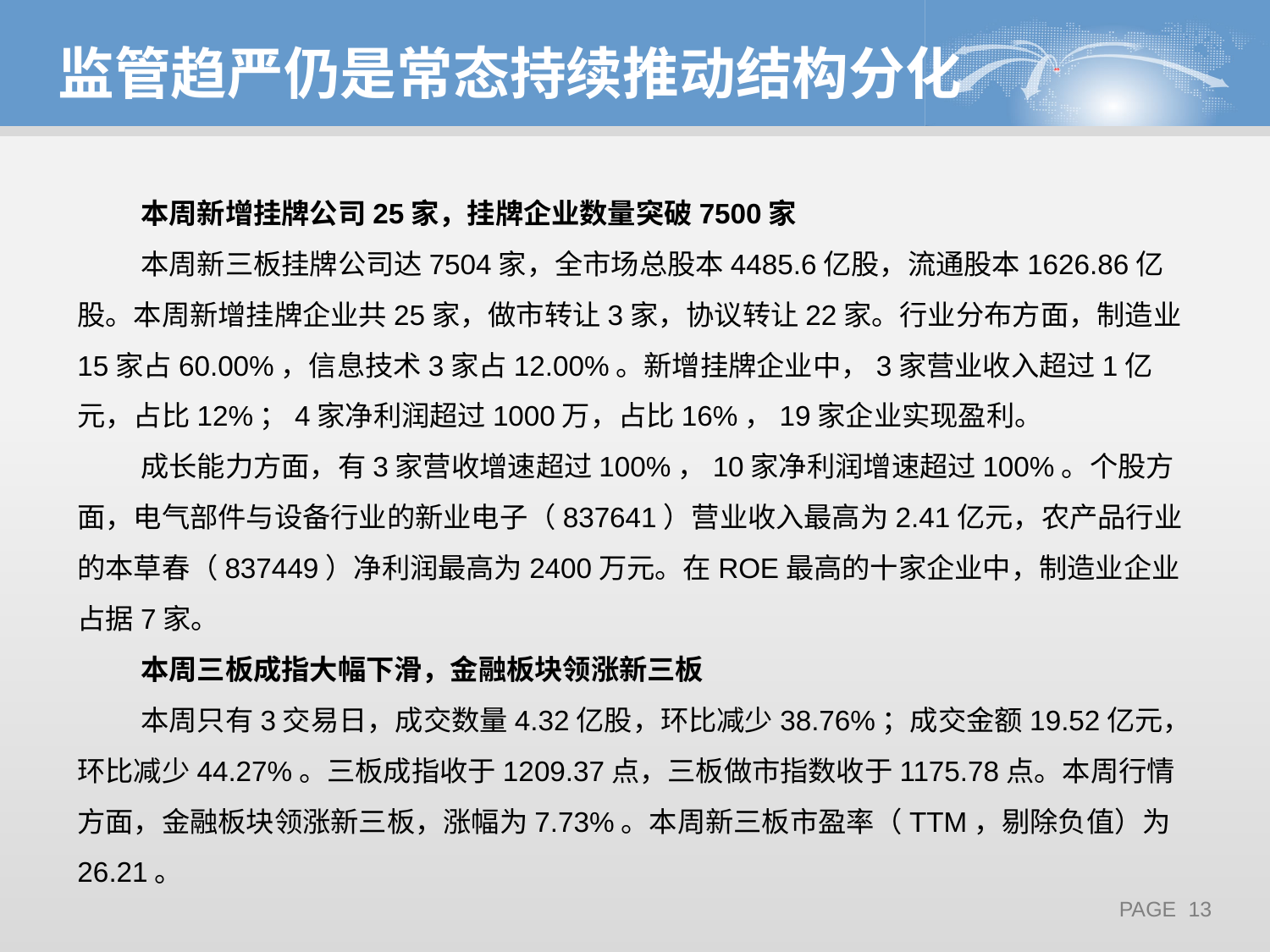

监管趋严仍是常态持续推动结构分化
本周新增挂牌公司25家，挂牌企业数量突破7500家
本周新三板挂牌公司达7504家，全市场总股本4485.6亿股，流通股本1626.86亿股。本周新增挂牌企业共25家，做市转让3家，协议转让22家。行业分布方面，制造业15家占60.00%，信息技术3家占12.00%。新增挂牌企业中，3家营业收入超过1亿元，占比12%；4家净利润超过1000万，占比16%，19家企业实现盈利。
成长能力方面，有3家营收增速超过100%，10家净利润增速超过100%。个股方面，电气部件与设备行业的新业电子（837641）营业收入最高为2.41亿元，农产品行业的本草春（837449）净利润最高为2400万元。在ROE最高的十家企业中，制造业企业占据7家。
本周三板成指大幅下滑，金融板块领涨新三板
本周只有3交易日，成交数量4.32亿股，环比减少38.76%；成交金额19.52亿元，环比减少44.27%。三板成指收于1209.37点，三板做市指数收于1175.78点。本周行情方面，金融板块领涨新三板，涨幅为7.73%。本周新三板市盈率（TTM，剔除负值）为26.21。